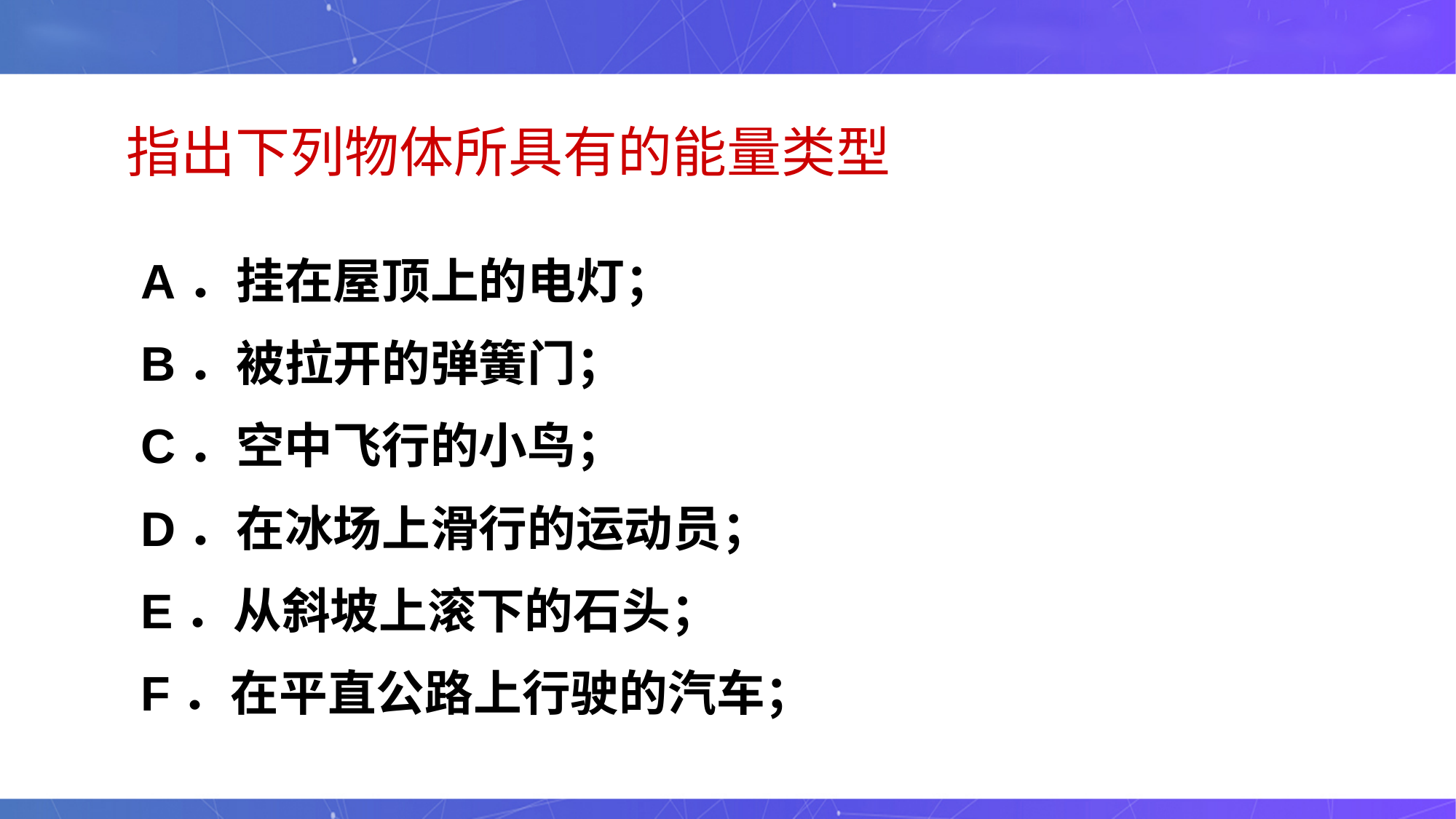

指出下列物体所具有的能量类型
A．挂在屋顶上的电灯；
B．被拉开的弹簧门；
C．空中飞行的小鸟；
D．在冰场上滑行的运动员；
E．从斜坡上滚下的石头；
F．在平直公路上行驶的汽车；